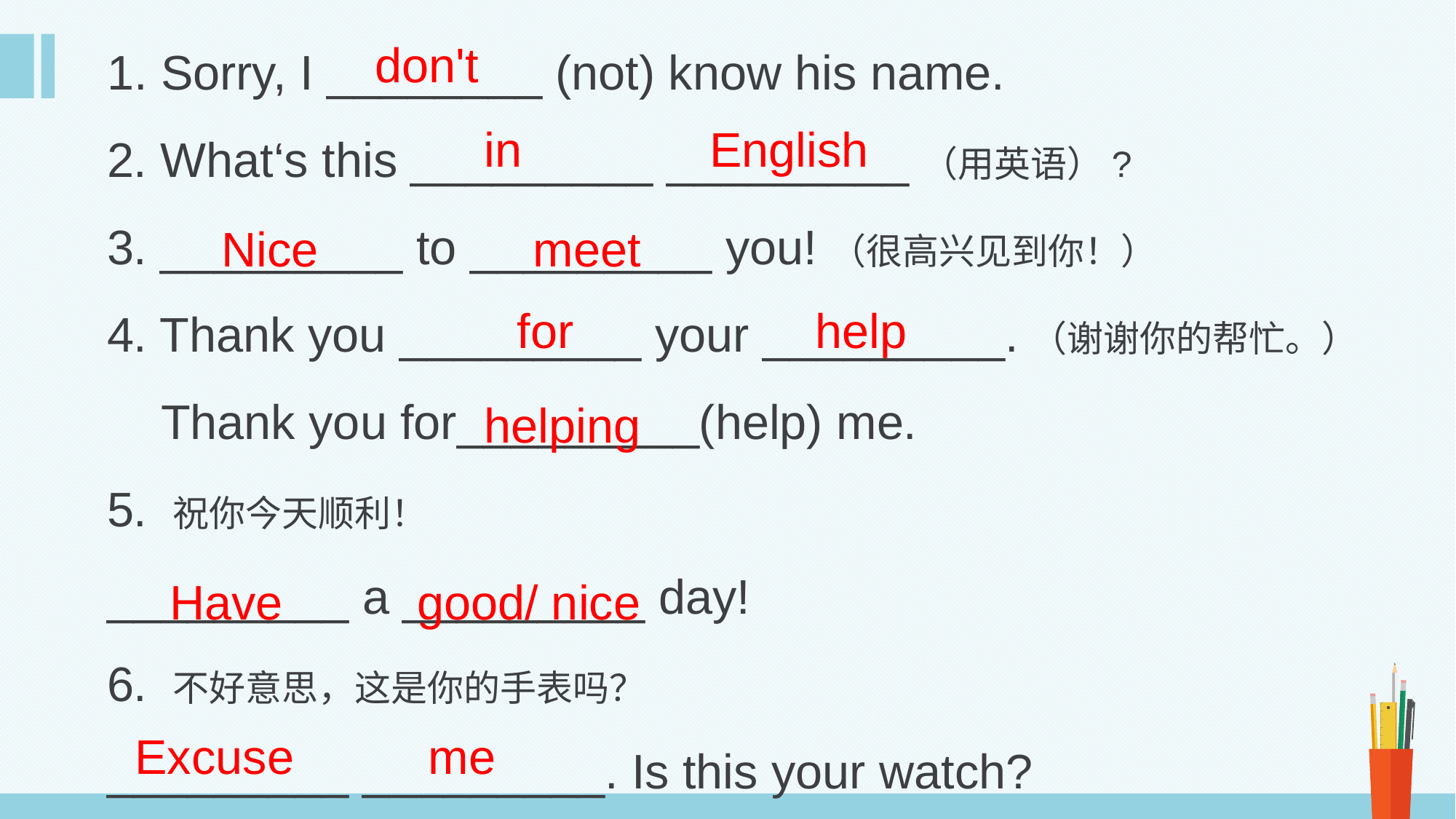

don't
1. Sorry, I ________ (not) know his name.
2. What‘s this _________ _________（用英语）?
3. _________ to _________ you!（很高兴见到你！）
4. Thank you _________ your _________.（谢谢你的帮忙。）
    Thank you for_________(help) me.
5. 祝你今天顺利！
_________ a _________ day!
6. 不好意思，这是你的手表吗？
_________ _________. Is this your watch?
in              English
Nice                meet
for                  help
helping
Have          good/ nice
Excuse          me